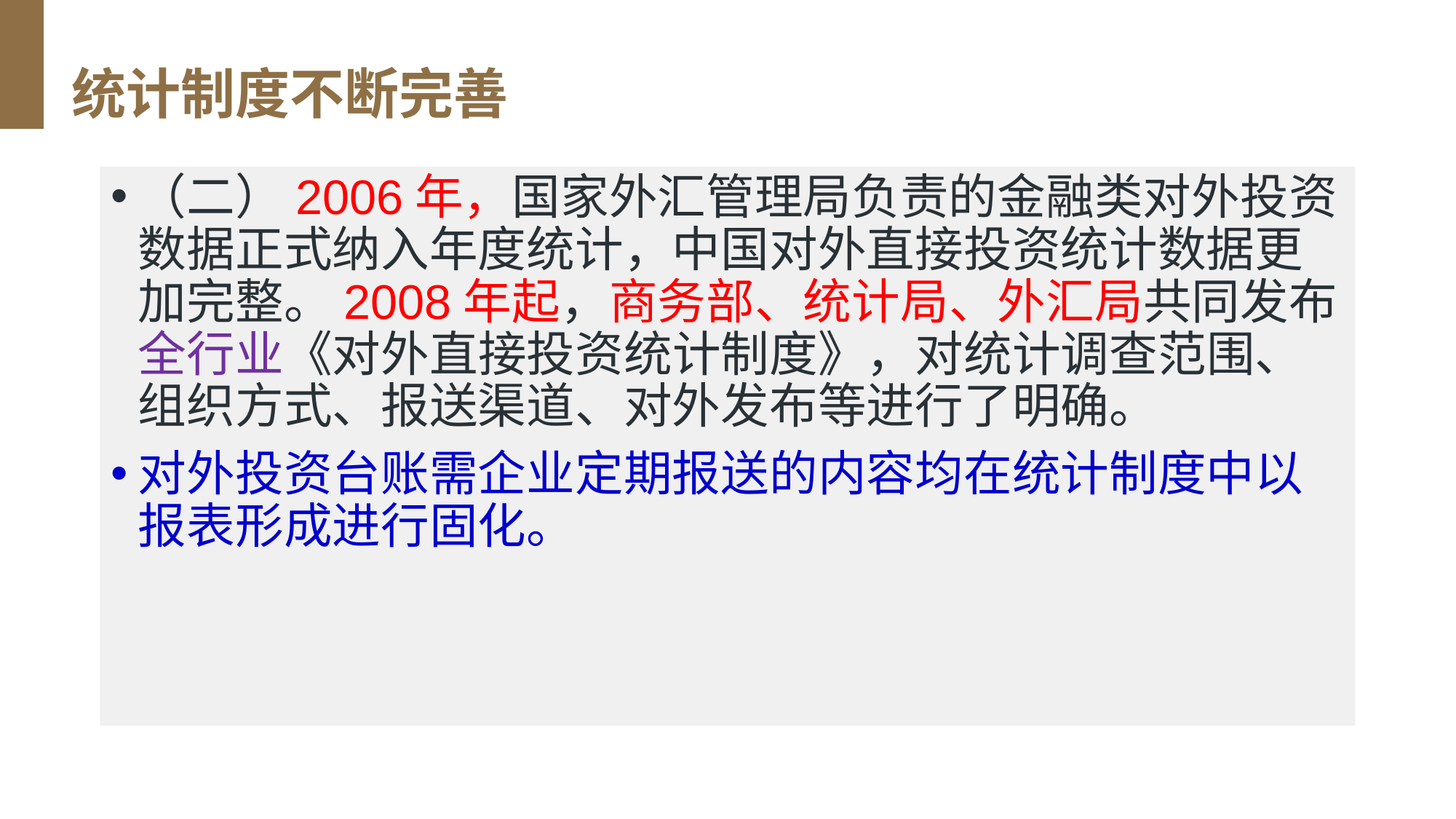

# 统计制度不断完善
（二）2006年，国家外汇管理局负责的金融类对外投资数据正式纳入年度统计，中国对外直接投资统计数据更加完整。2008年起，商务部、统计局、外汇局共同发布全行业《对外直接投资统计制度》，对统计调查范围、组织方式、报送渠道、对外发布等进行了明确。
对外投资台账需企业定期报送的内容均在统计制度中以报表形成进行固化。